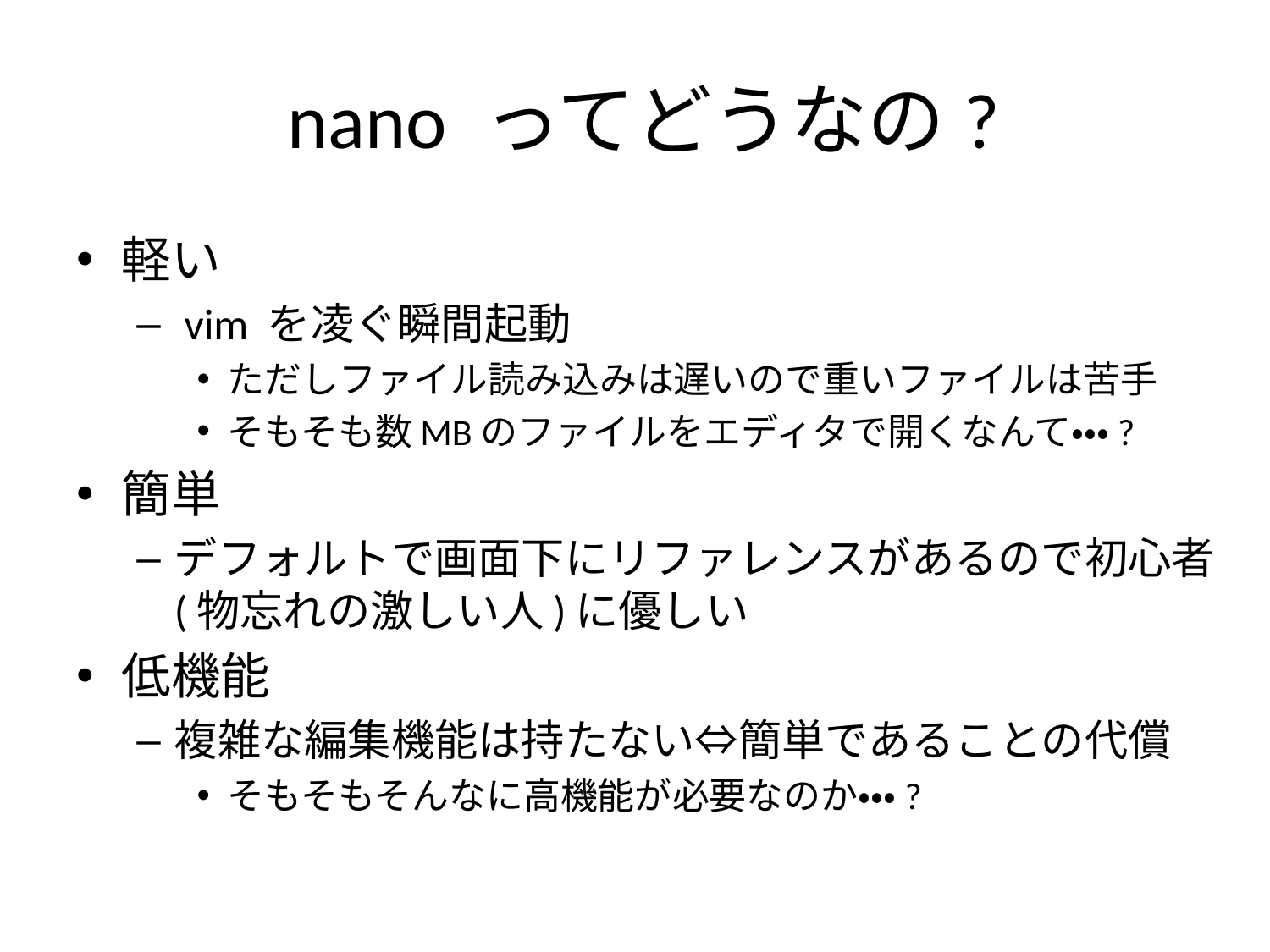

# nano ってどうなの?
軽い
 vim を凌ぐ瞬間起動
ただしファイル読み込みは遅いので重いファイルは苦手
そもそも数MBのファイルをエディタで開くなんて・・・?
簡単
デフォルトで画面下にリファレンスがあるので初心者
(物忘れの激しい人)に優しい
低機能
複雑な編集機能は持たない⇔簡単であることの代償
そもそもそんなに高機能が必要なのか・・・?